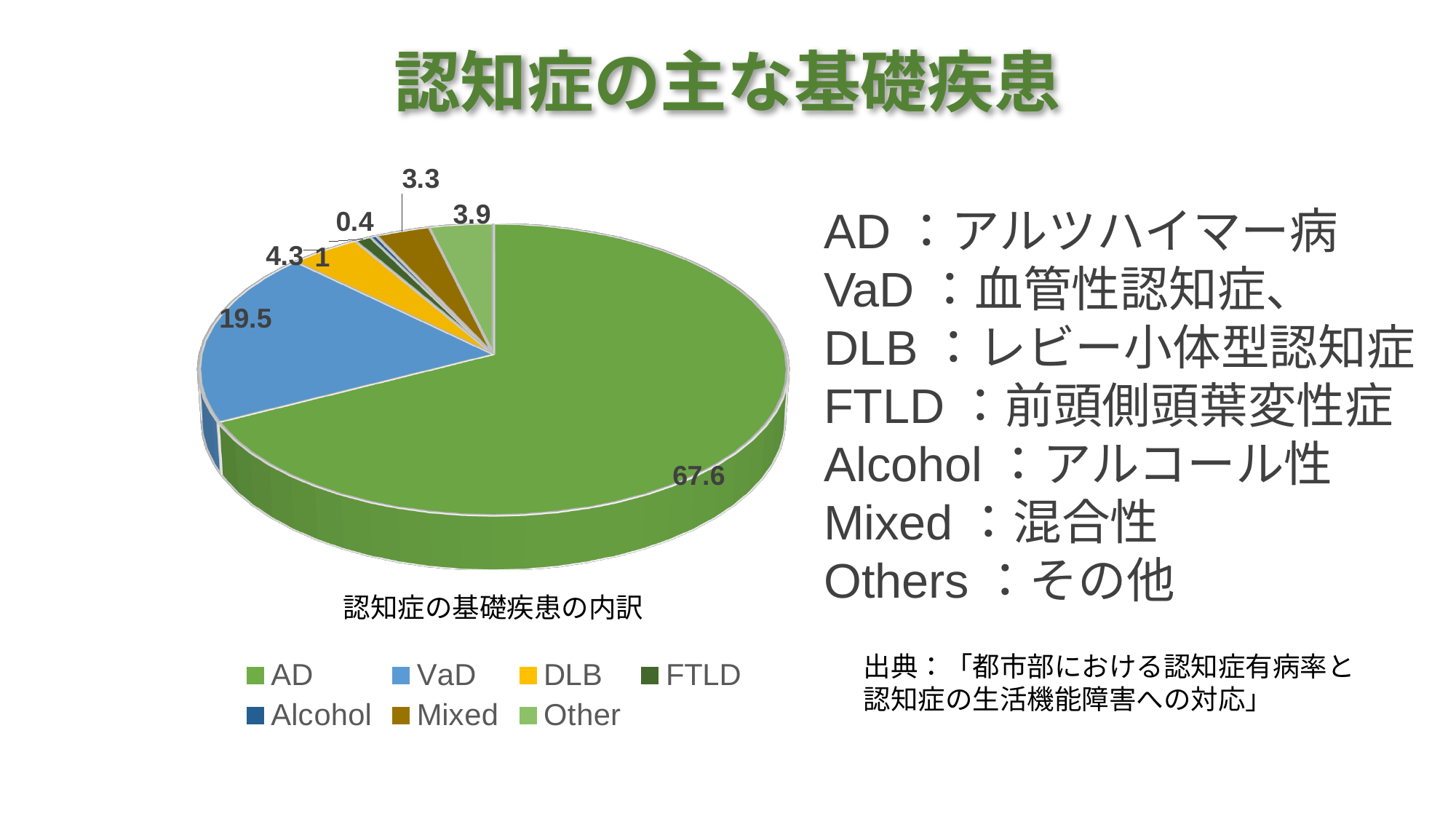

認知症の主な基礎疾患

[unsupported chart]

AD：アルツハイマー病
VaD：血管性認知症、
DLB：レビー小体型認知症
FTLD：前頭側頭葉変性症
Alcohol：アルコール性
Mixed：混合性
Others：その他
認知症の基礎疾患の内訳
出典：「都市部における認知症有病率と
認知症の生活機能障害への対応」